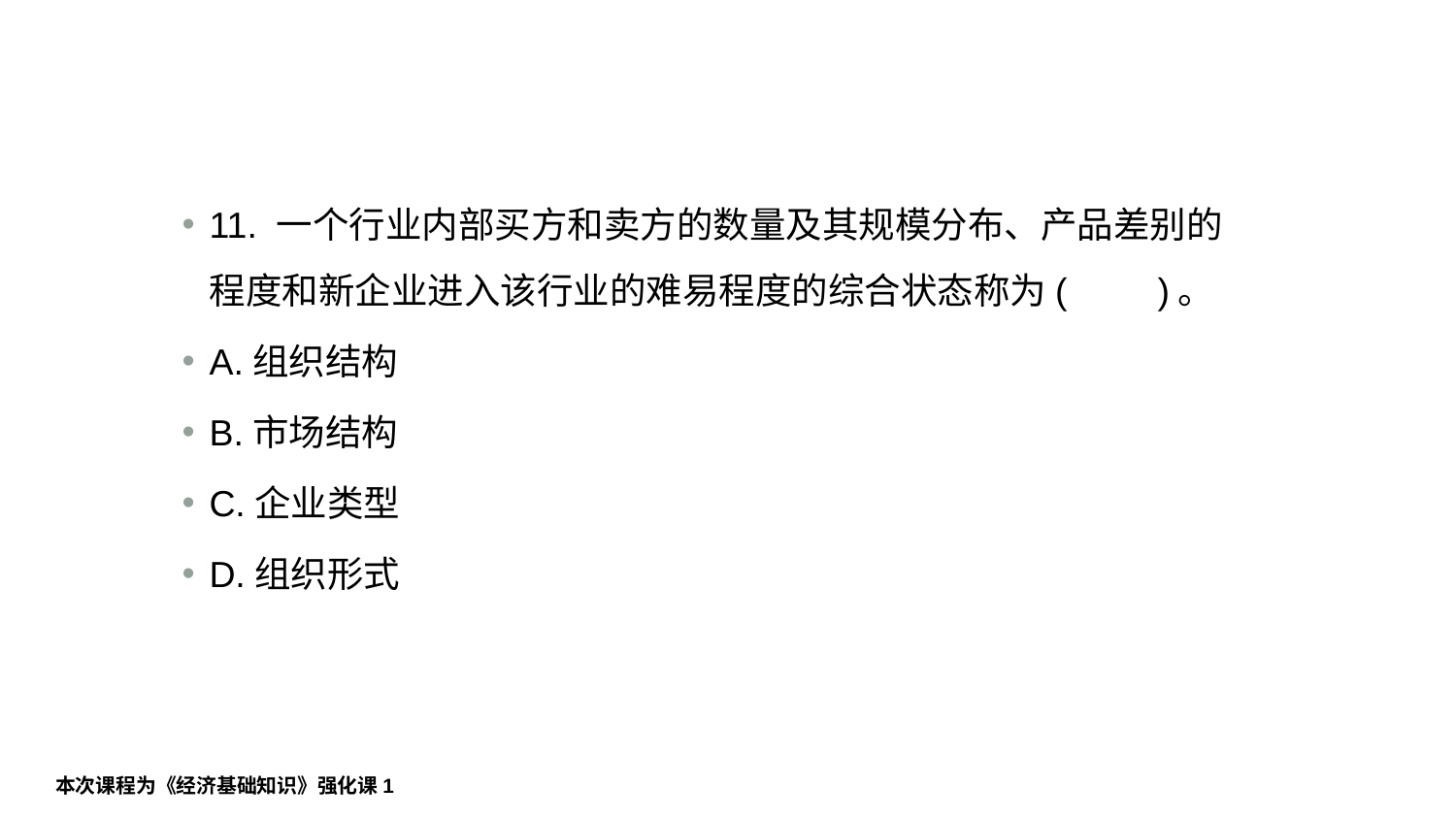

#
11. 一个行业内部买方和卖方的数量及其规模分布、产品差别的程度和新企业进入该行业的难易程度的综合状态称为(　　)。
A.组织结构
B.市场结构
C.企业类型
D.组织形式